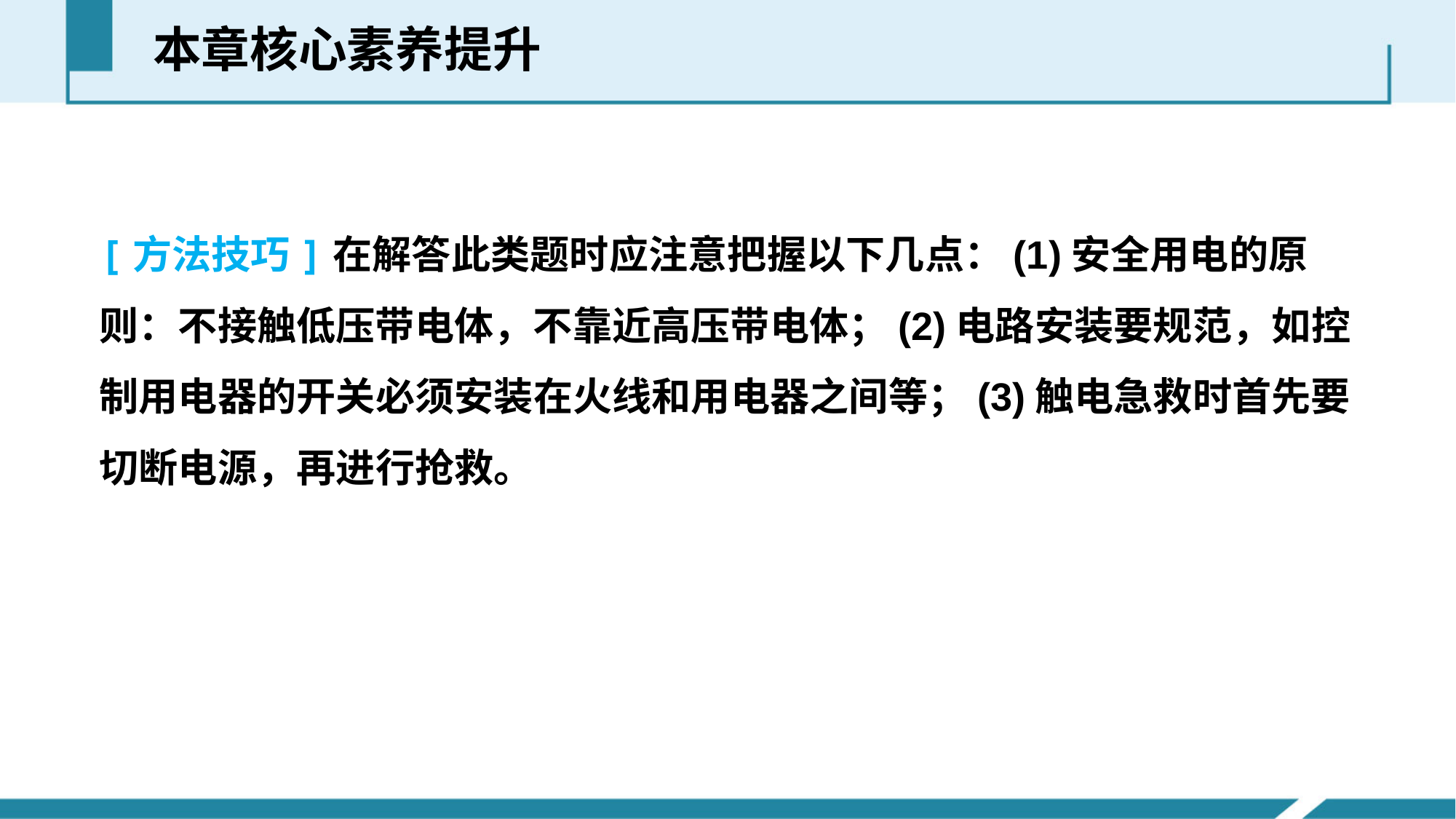

本章核心素养提升
[方法技巧]在解答此类题时应注意把握以下几点：(1)安全用电的原则：不接触低压带电体，不靠近高压带电体；(2)电路安装要规范，如控制用电器的开关必须安装在火线和用电器之间等；(3)触电急救时首先要切断电源，再进行抢救。